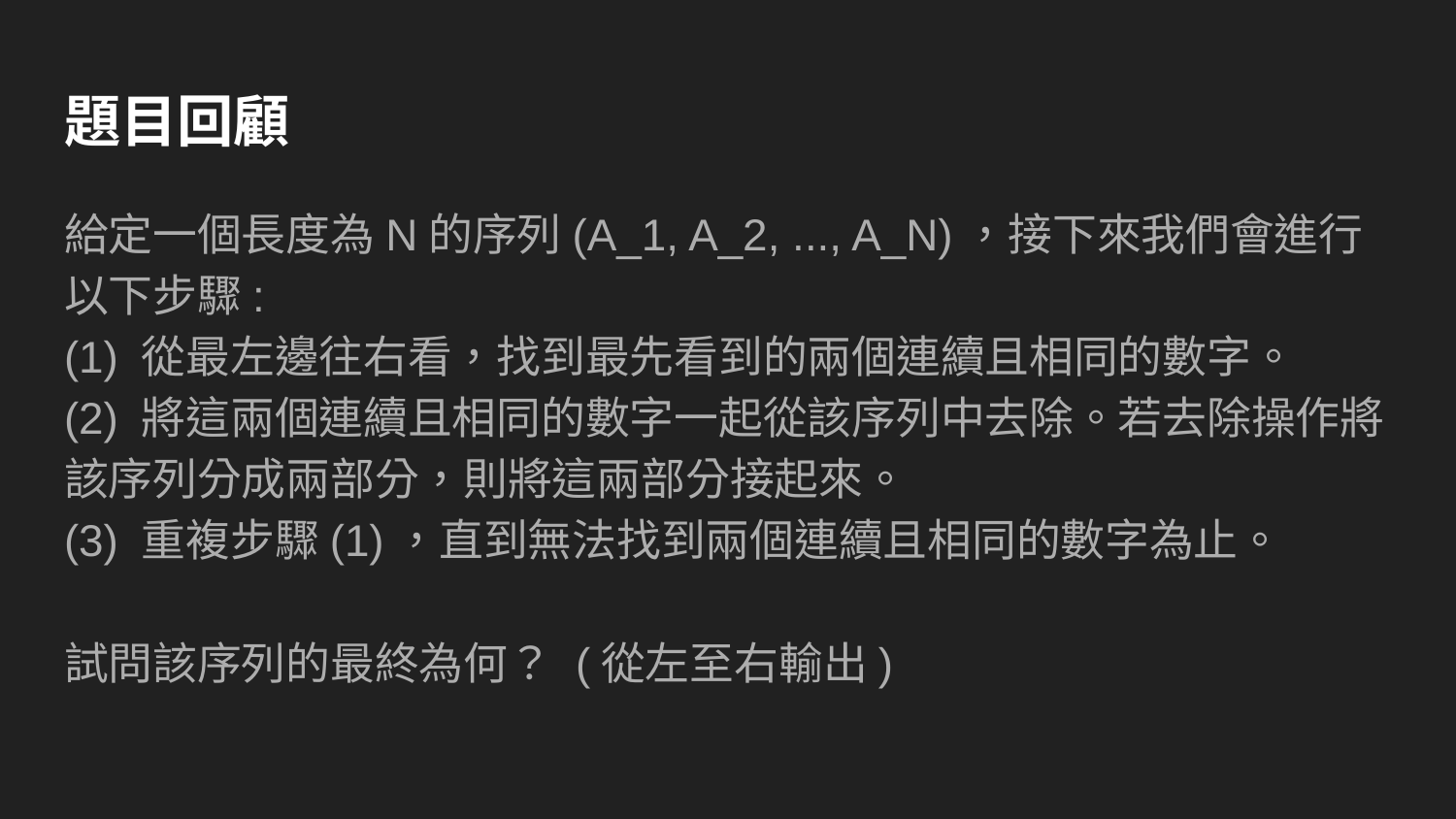

# 題目回顧
給定一個長度為N的序列(A_1, A_2, ..., A_N)，接下來我們會進行以下步驟:
(1) 從最左邊往右看，找到最先看到的兩個連續且相同的數字。
(2) 將這兩個連續且相同的數字一起從該序列中去除。若去除操作將該序列分成兩部分，則將這兩部分接起來。
(3) 重複步驟(1)，直到無法找到兩個連續且相同的數字為止。

試問該序列的最終為何？ (從左至右輸出)